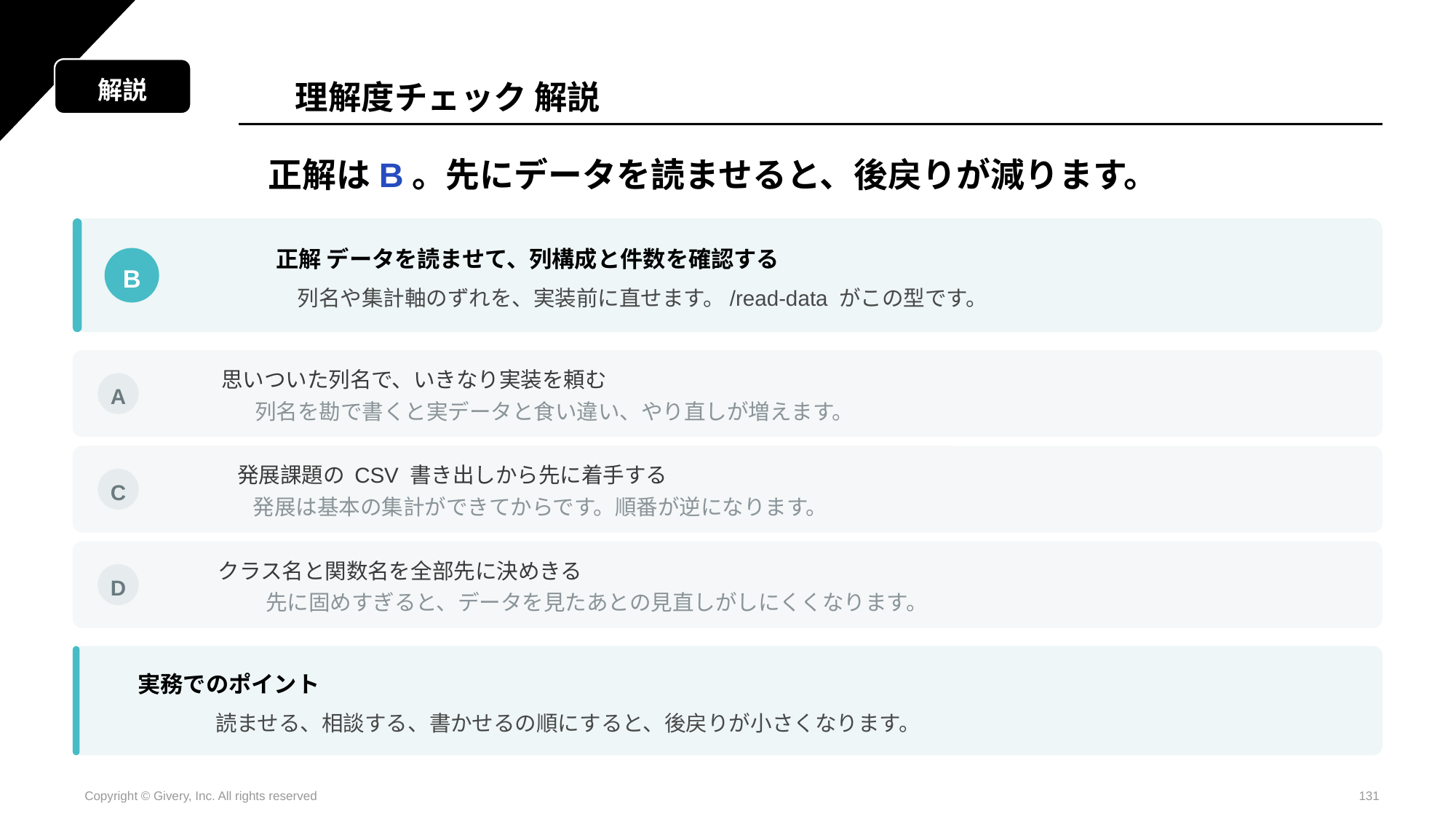

解説
理解度チェック 解説

正解はB。先にデータを読ませると、後戻りが減ります。

正解 データを読ませて、列構成と件数を確認する

B
列名や集計軸のずれを、実装前に直せます。/read-data がこの型です。

思いついた列名で、いきなり実装を頼む

A
列名を勘で書くと実データと食い違い、やり直しが増えます。

発展課題の CSV 書き出しから先に着手する

C
発展は基本の集計ができてからです。順番が逆になります。

クラス名と関数名を全部先に決めきる

D
先に固めすぎると、データを見たあとの見直しがしにくくなります。

実務でのポイント
読ませる、相談する、書かせるの順にすると、後戻りが小さくなります。
Copyright © Givery, Inc. All rights reserved
131